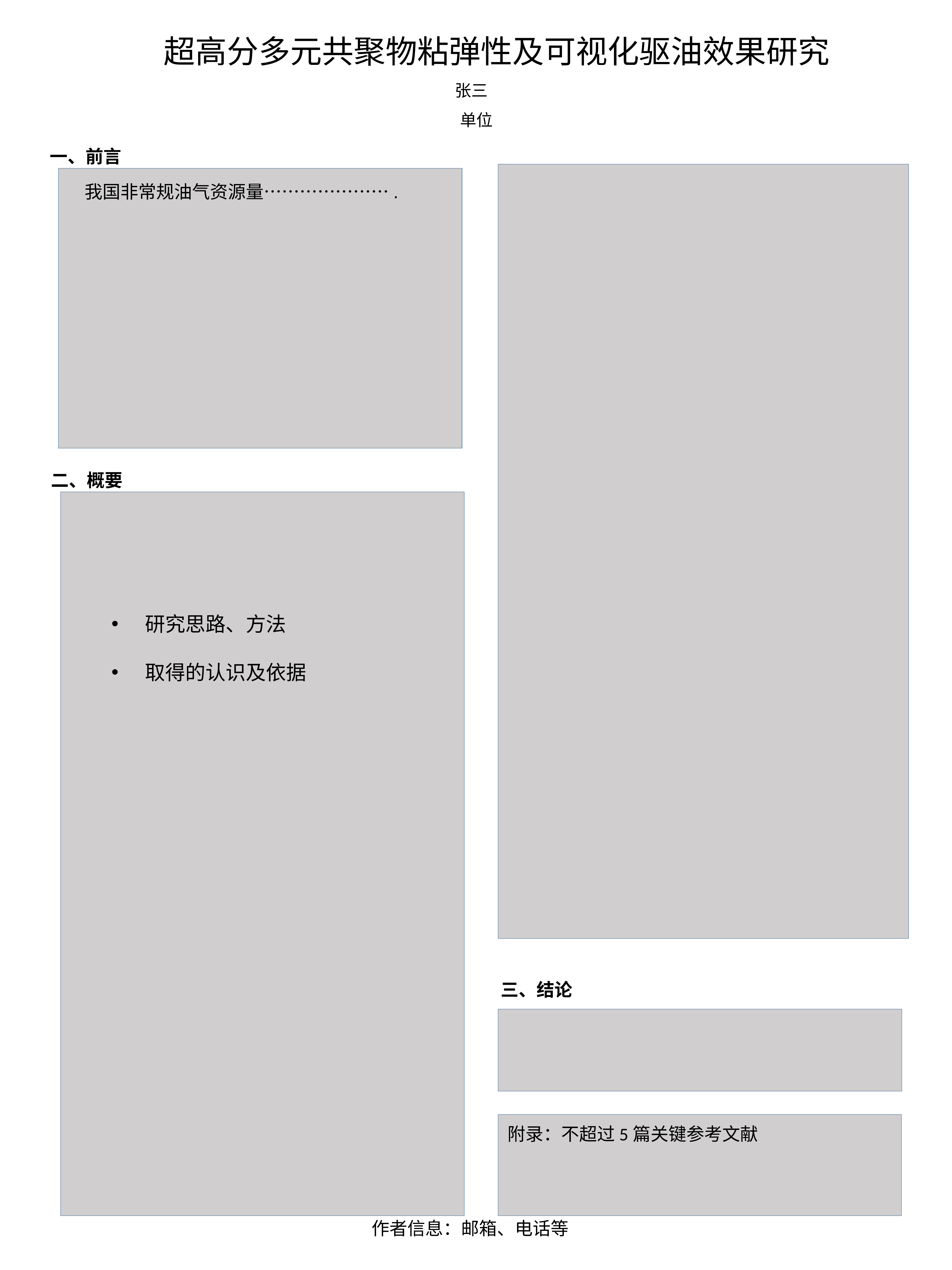

超高分多元共聚物粘弹性及可视化驱油效果研究
张三
单位
一、前言

我国非常规油气资源量………………….

二、概要

研究思路、方法
取得的认识及依据
三、结论

附录：不超过5篇关键参考文献
作者信息：邮箱、电话等